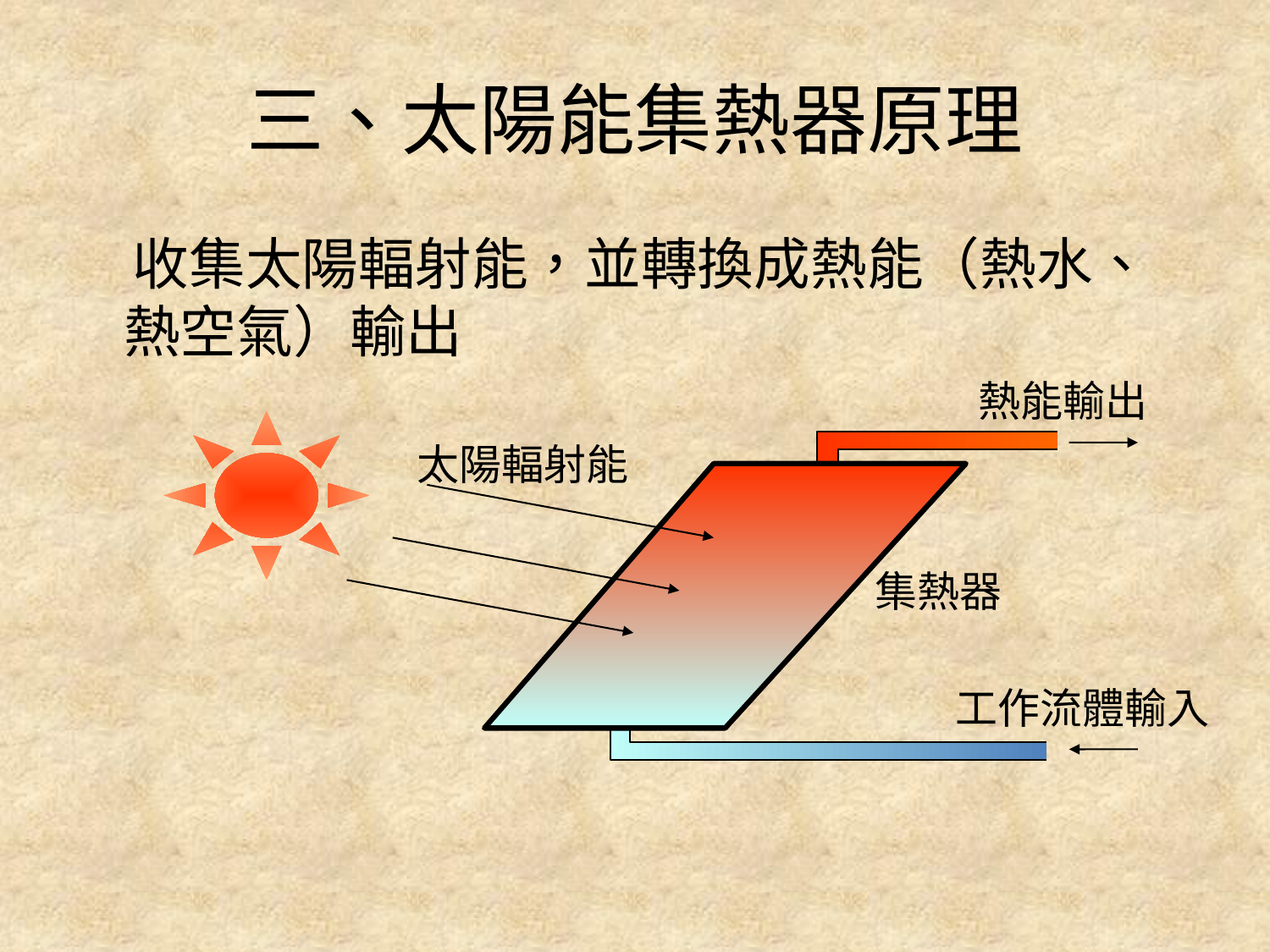

# 三、太陽能集熱器原理

　收集太陽輻射能，並轉換成熱能（熱水、熱空氣）輸出

熱能輸出

太陽輻射能

集熱器

工作流體輸入